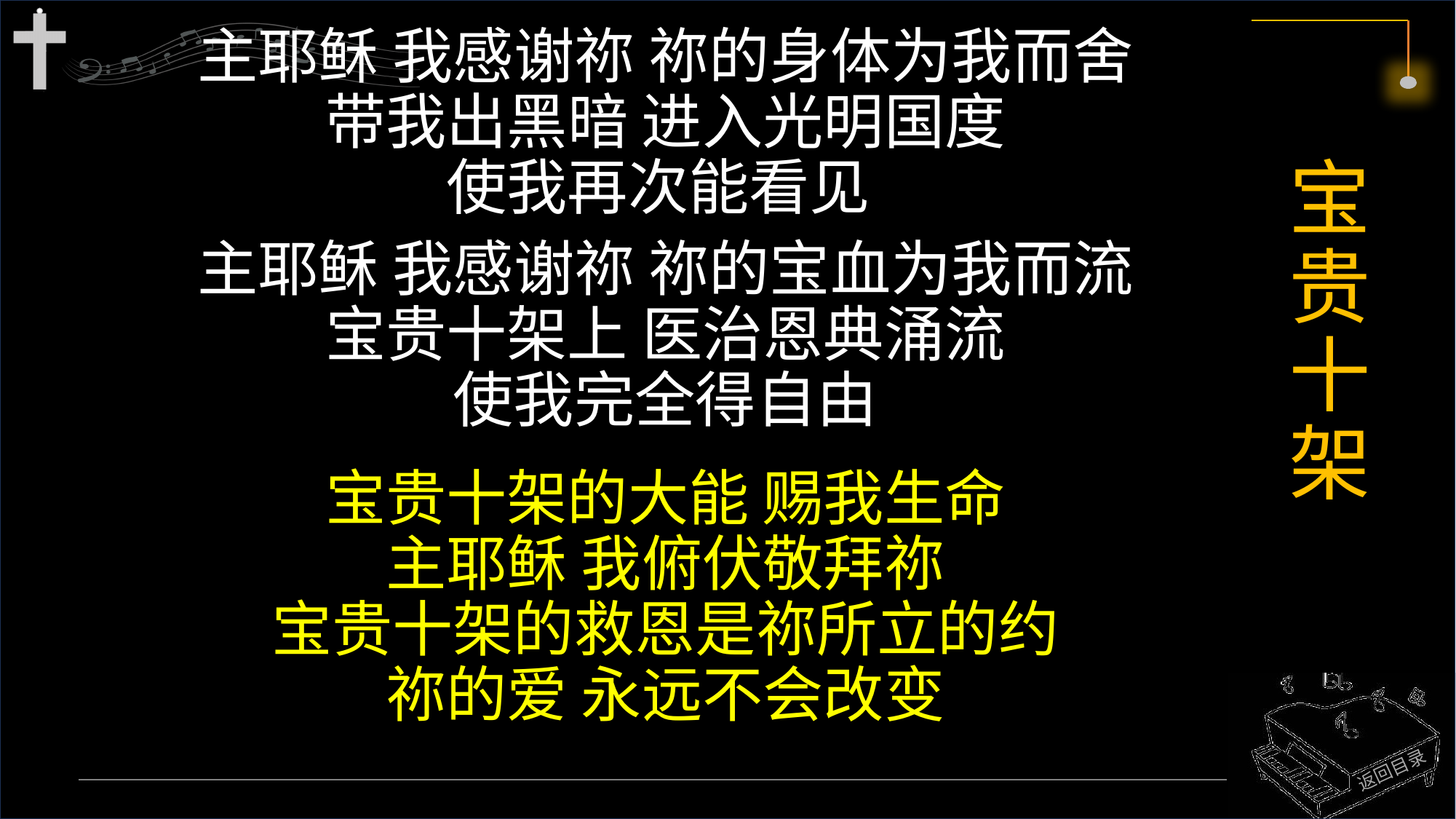

主耶稣 我感谢祢 祢的身体为我而舍
带我出黑暗 进入光明国度
使我再次能看见
主耶稣 我感谢祢 祢的宝血为我而流
宝贵十架上 医治恩典涌流
使我完全得自由
宝贵十架的大能 赐我生命
主耶稣 我俯伏敬拜祢
宝贵十架的救恩是祢所立的约
祢的爱 永远不会改变
# 宝贵十架